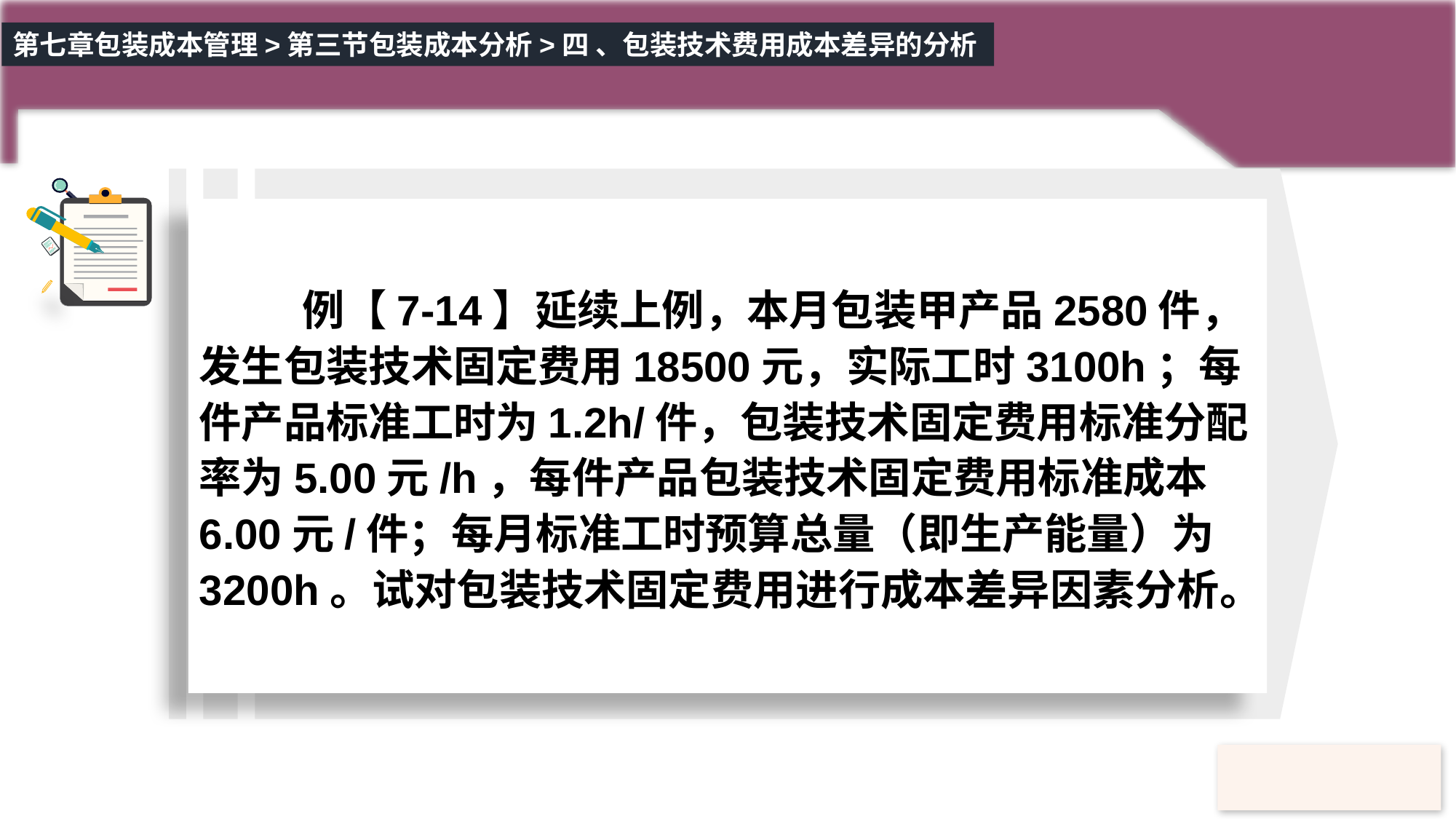

第七章包装成本管理>第三节包装成本分析>四 、包装技术费用成本差异的分析
例【7-14】延续上例，本月包装甲产品2580件，发生包装技术固定费用18500元，实际工时3100h；每件产品标准工时为1.2h/件，包装技术固定费用标准分配率为5.00元/h，每件产品包装技术固定费用标准成本6.00元/件；每月标准工时预算总量（即生产能量）为3200h。试对包装技术固定费用进行成本差异因素分析。